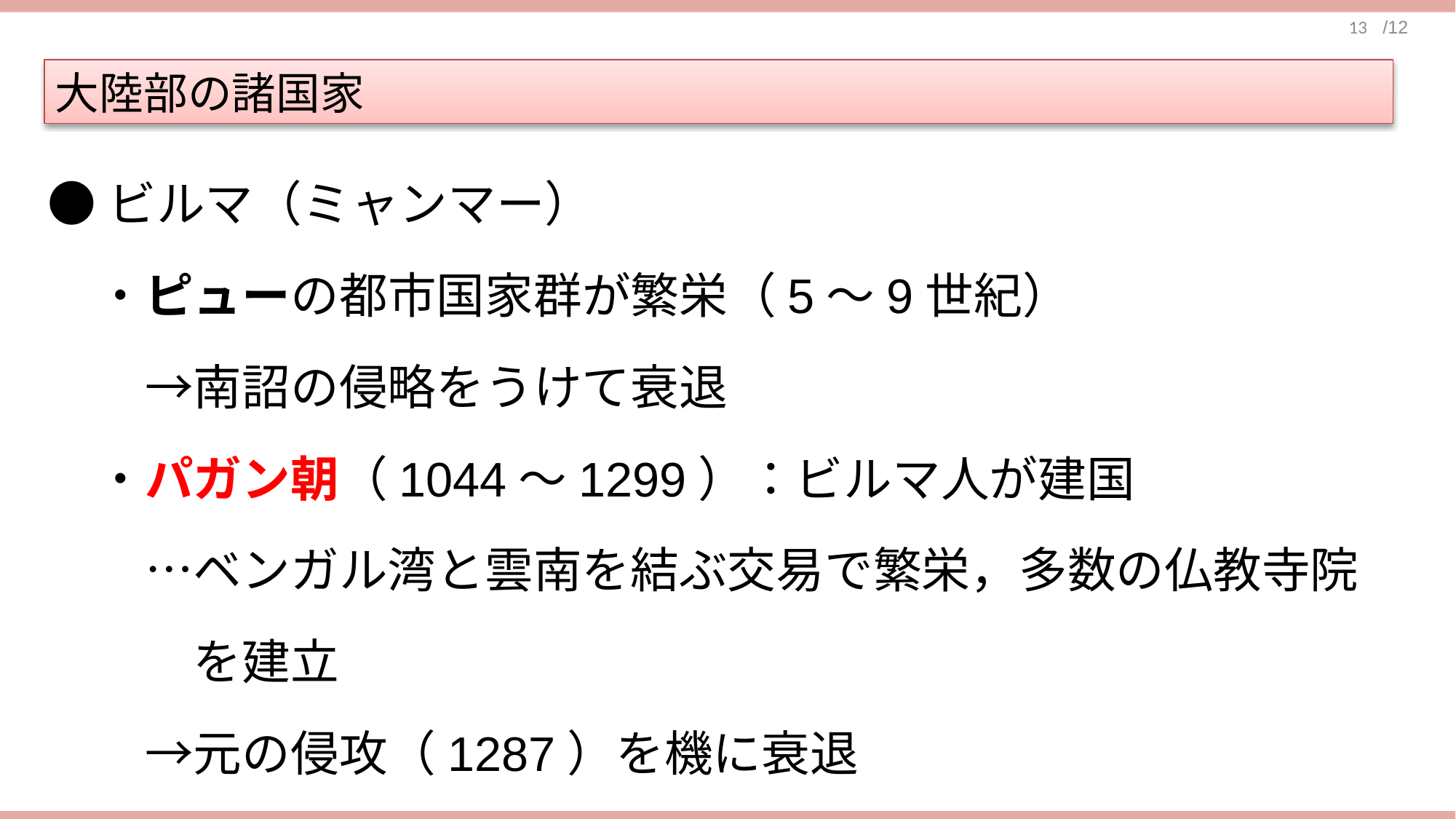

大陸部の諸国家
●ビルマ（ミャンマー）
　・ピューの都市国家群が繁栄（5～9世紀）
　　→南詔の侵略をうけて衰退
　・パガン朝（1044～1299）：ビルマ人が建国
　　…ベンガル湾と雲南を結ぶ交易で繁栄，多数の仏教寺院
　　　を建立
　　→元の侵攻（1287）を機に衰退